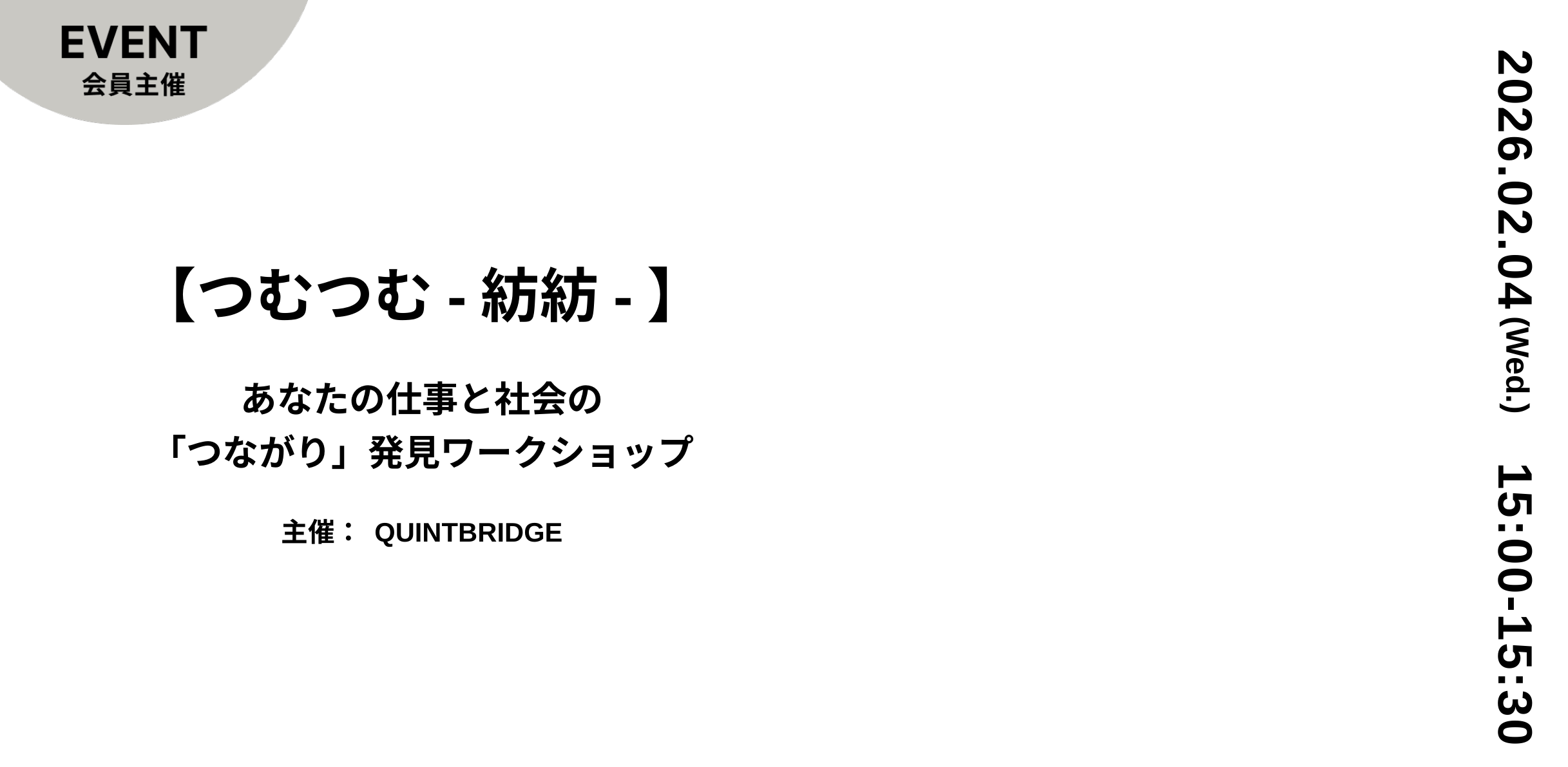

2026.02.04
# 【つむつむ-紡紡-】
(Wed.)
あなたの仕事と社会の
「つながり」発見ワークショップ
主催： QUINTBRIDGE
15:00-15:30